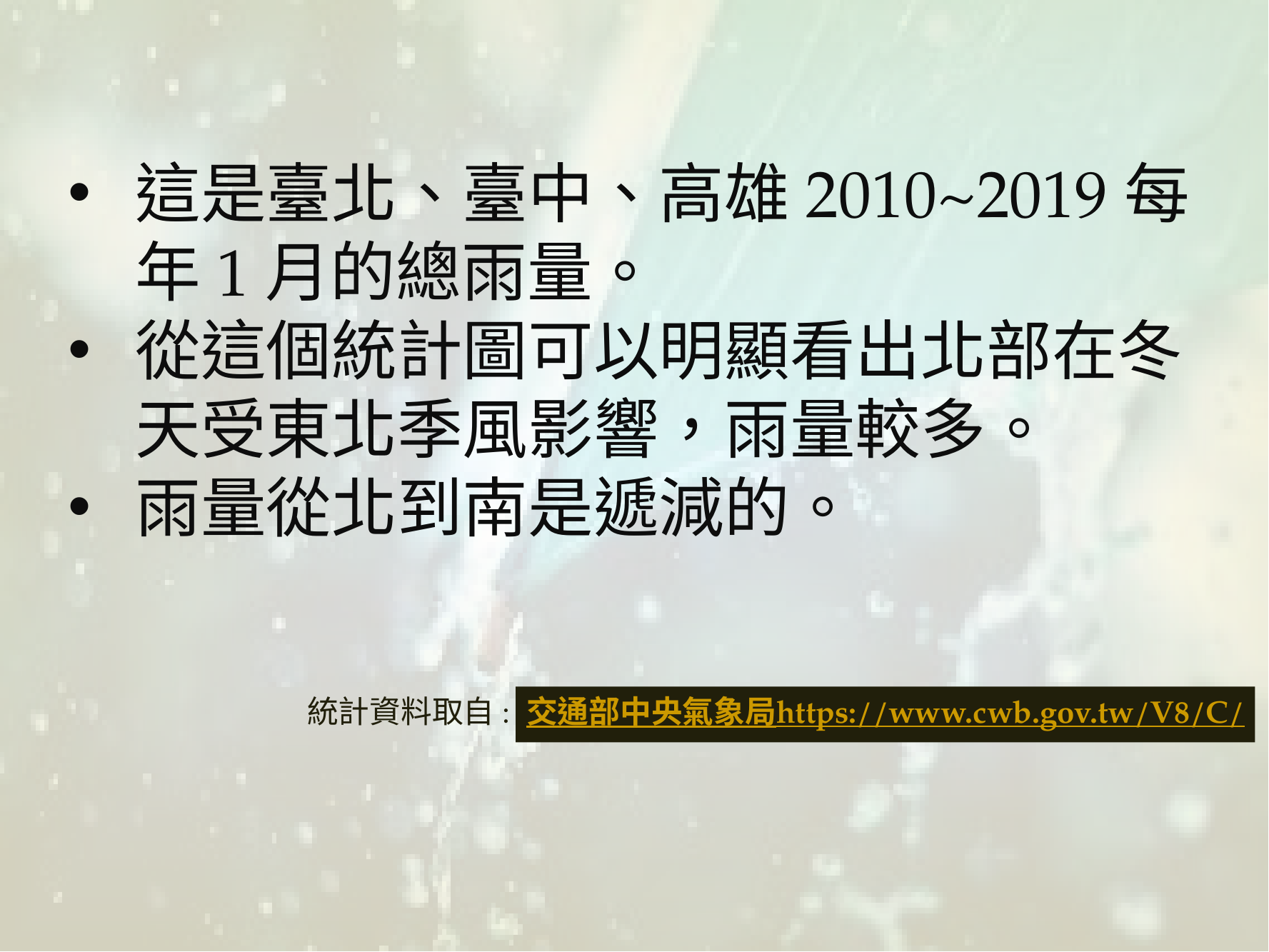

這是臺北、臺中、高雄2010~2019每年1月的總雨量。
從這個統計圖可以明顯看出北部在冬天受東北季風影響，雨量較多。
雨量從北到南是遞減的。
統計資料取自:
交通部中央氣象局https://www.cwb.gov.tw/V8/C/